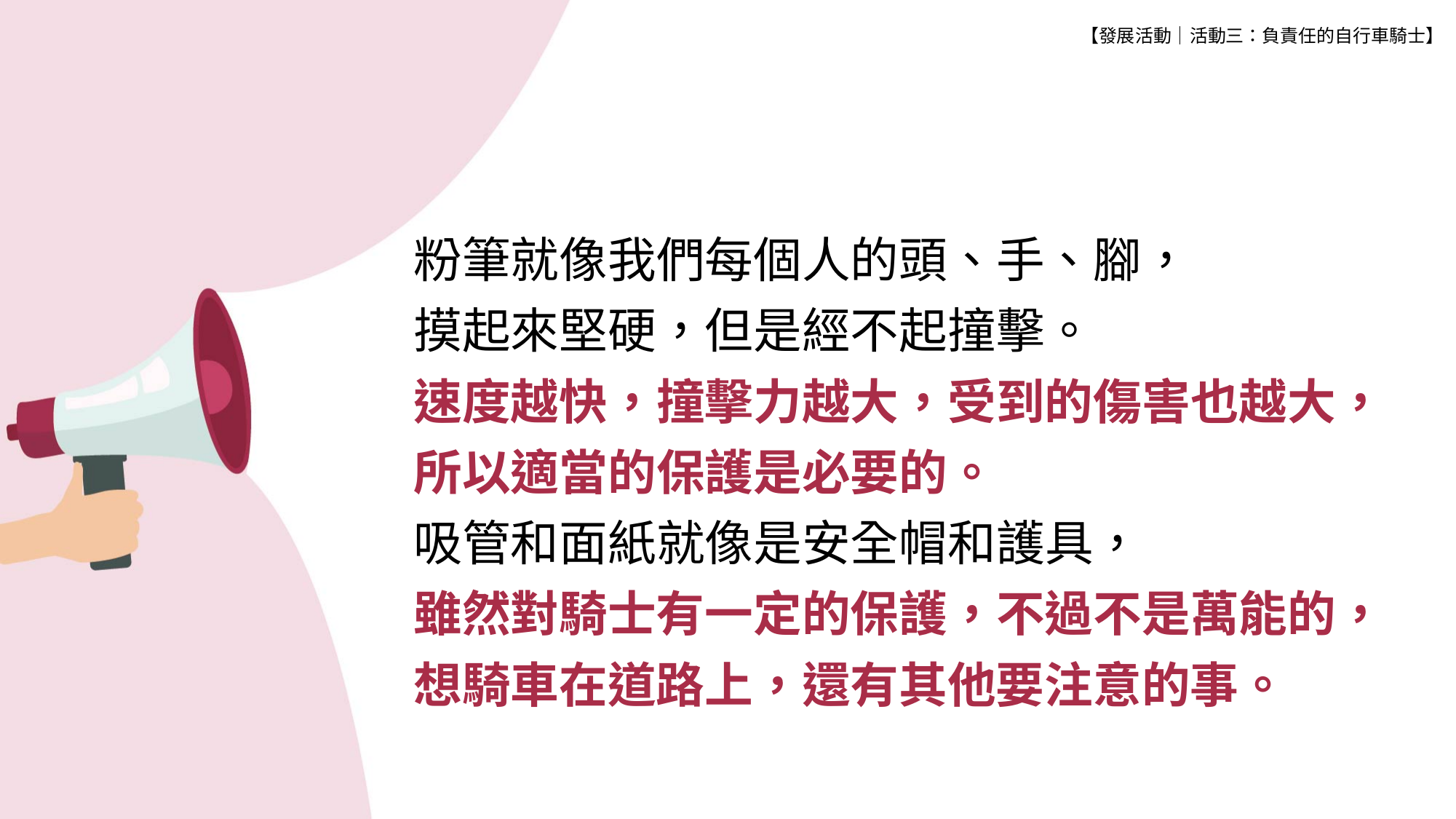

【發展活動│活動三：負責任的自行車騎士】
粉筆就像我們每個人的頭、手、腳，
摸起來堅硬，但是經不起撞擊。
速度越快，撞擊力越大，受到的傷害也越大，
所以適當的保護是必要的。
吸管和面紙就像是安全帽和護具，
雖然對騎士有一定的保護，不過不是萬能的，
想騎車在道路上，還有其他要注意的事。